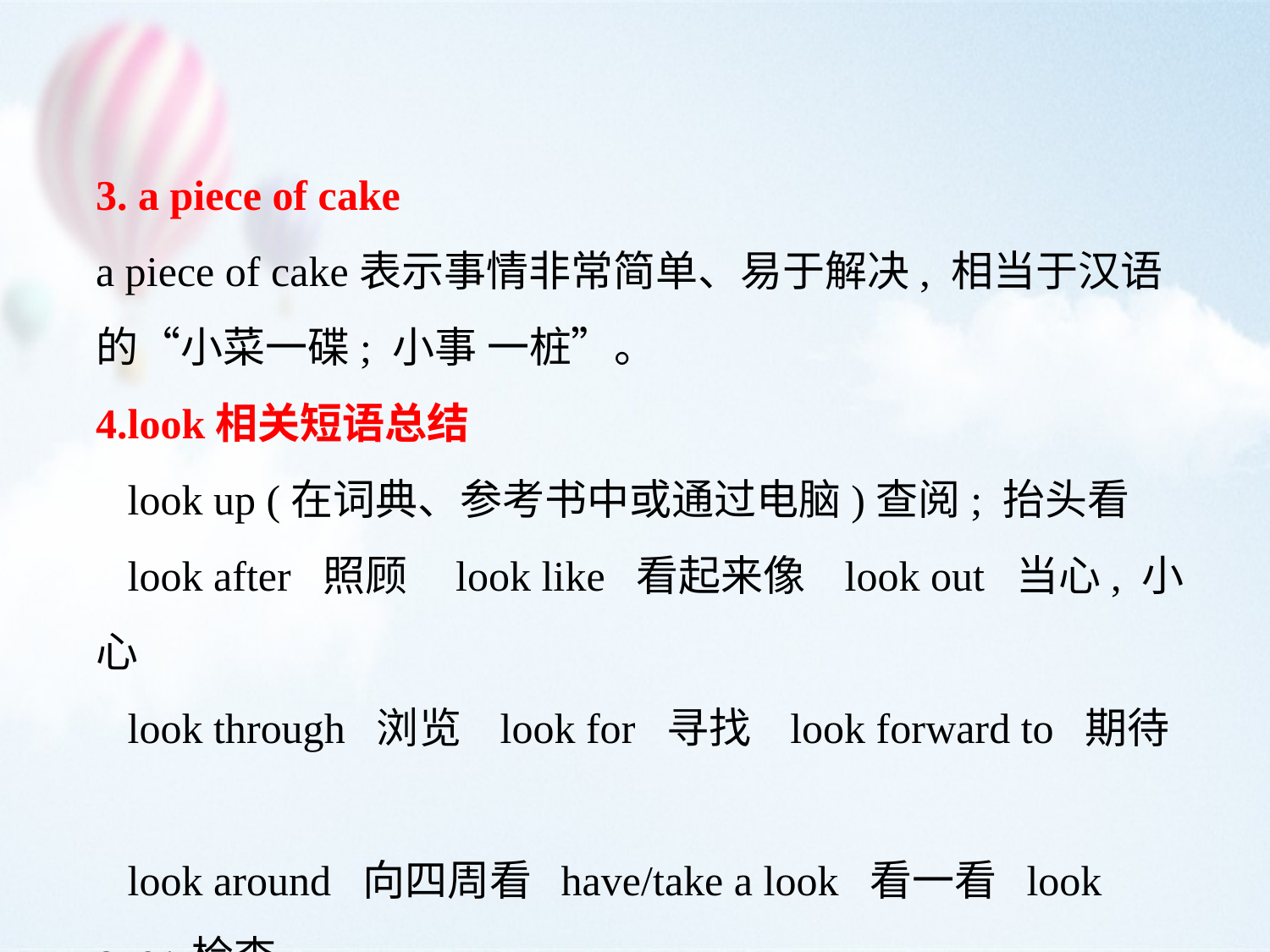

3. a piece of cake
a piece of cake表示事情非常简单、易于解决, 相当于汉语的“小菜一碟; 小事 一桩”。
4.look相关短语总结
   look up (在词典、参考书中或通过电脑)查阅; 抬头看
   look after  照顾    look like  看起来像   look out  当心, 小心
   look through  浏览   look for  寻找   look forward to  期待
   look around  向四周看  have/take a look  看一看  look over 检查